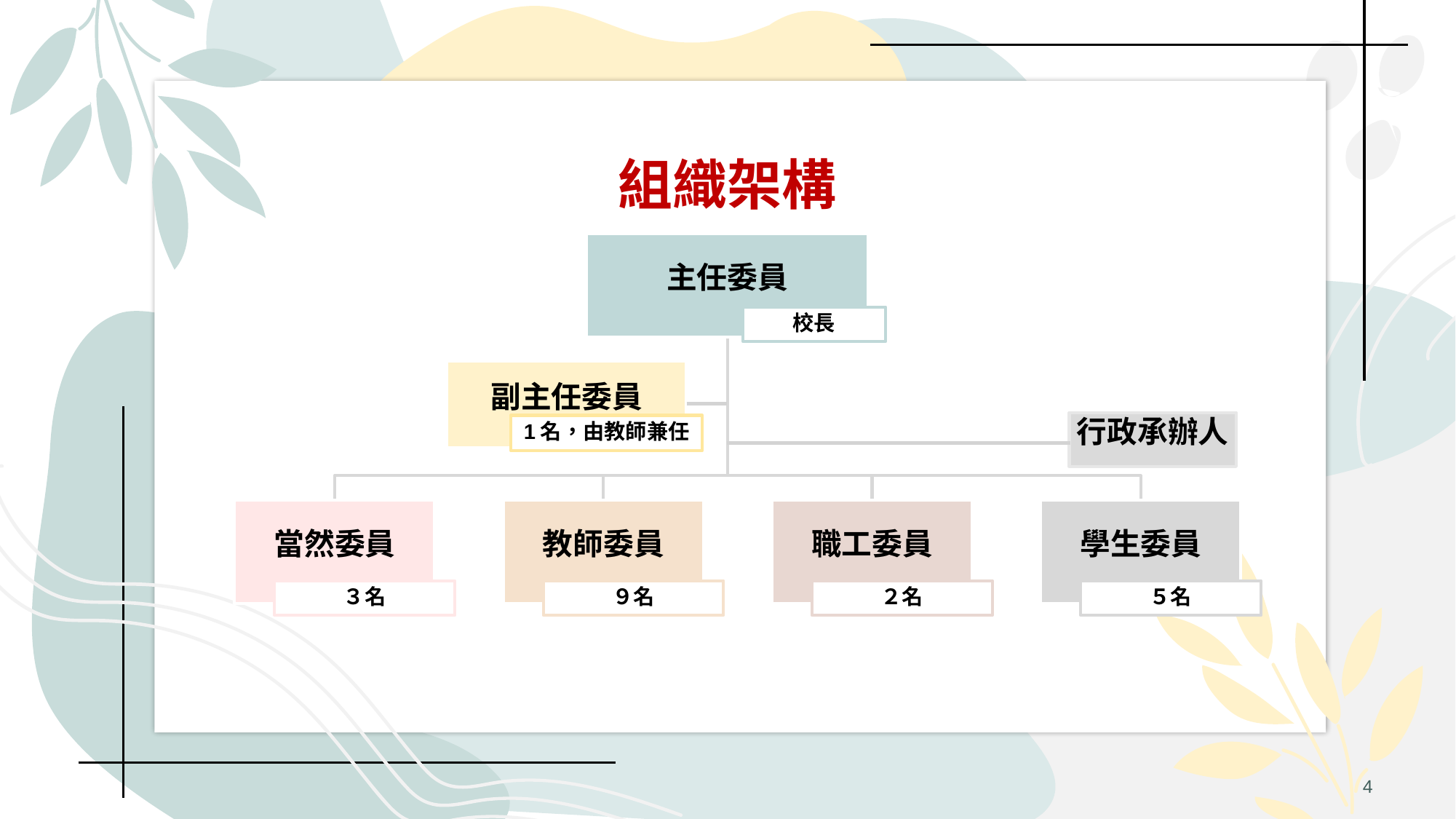

# 組織架構
主任委員

校長
副主任委員
行政承辦人
1名，由教師兼任
當然委員
教師委員
職工委員
學生委員
３名
９名
２名
５名